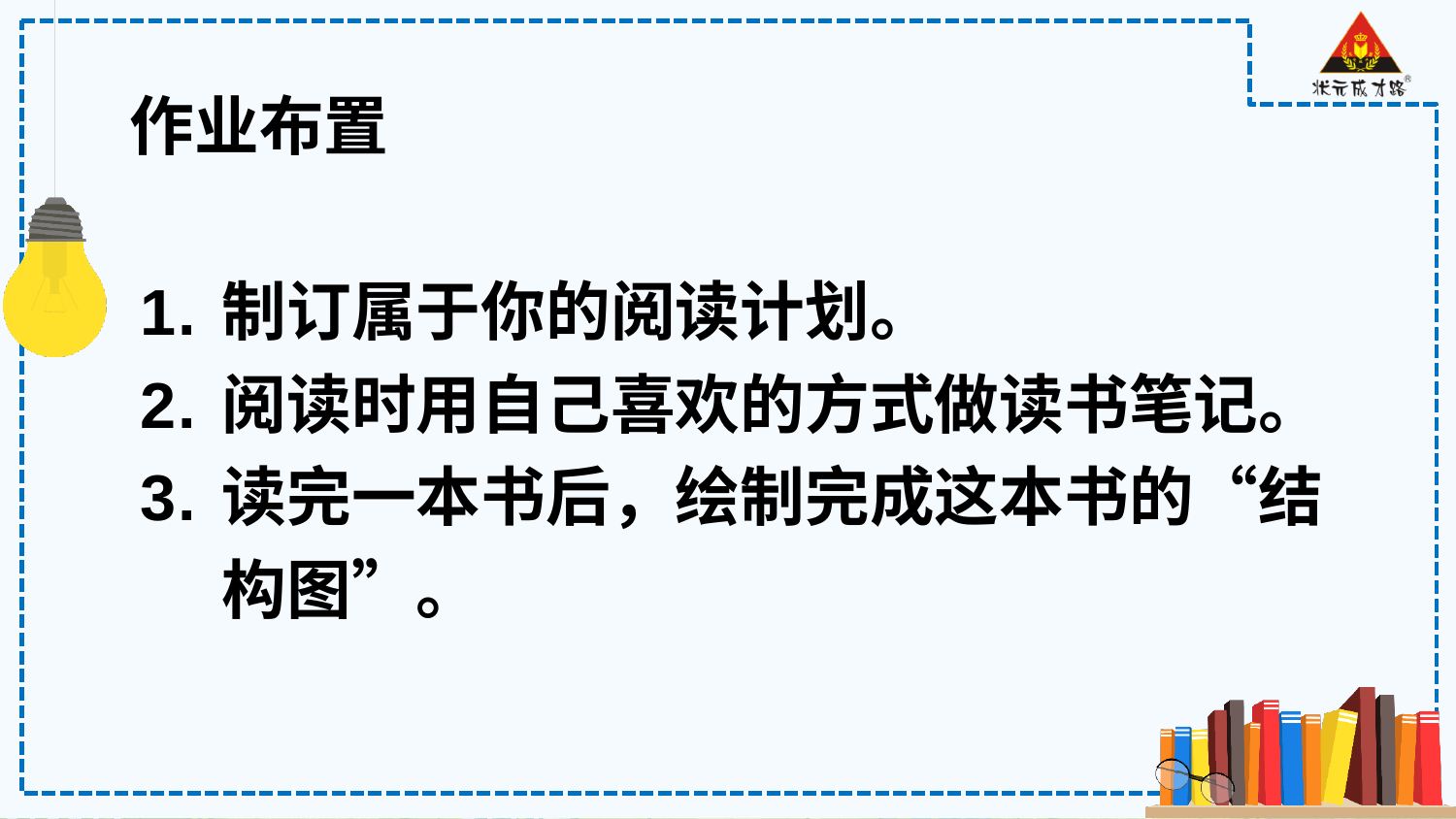

作业布置
制订属于你的阅读计划。
阅读时用自己喜欢的方式做读书笔记。
读完一本书后，绘制完成这本书的“结构图”。